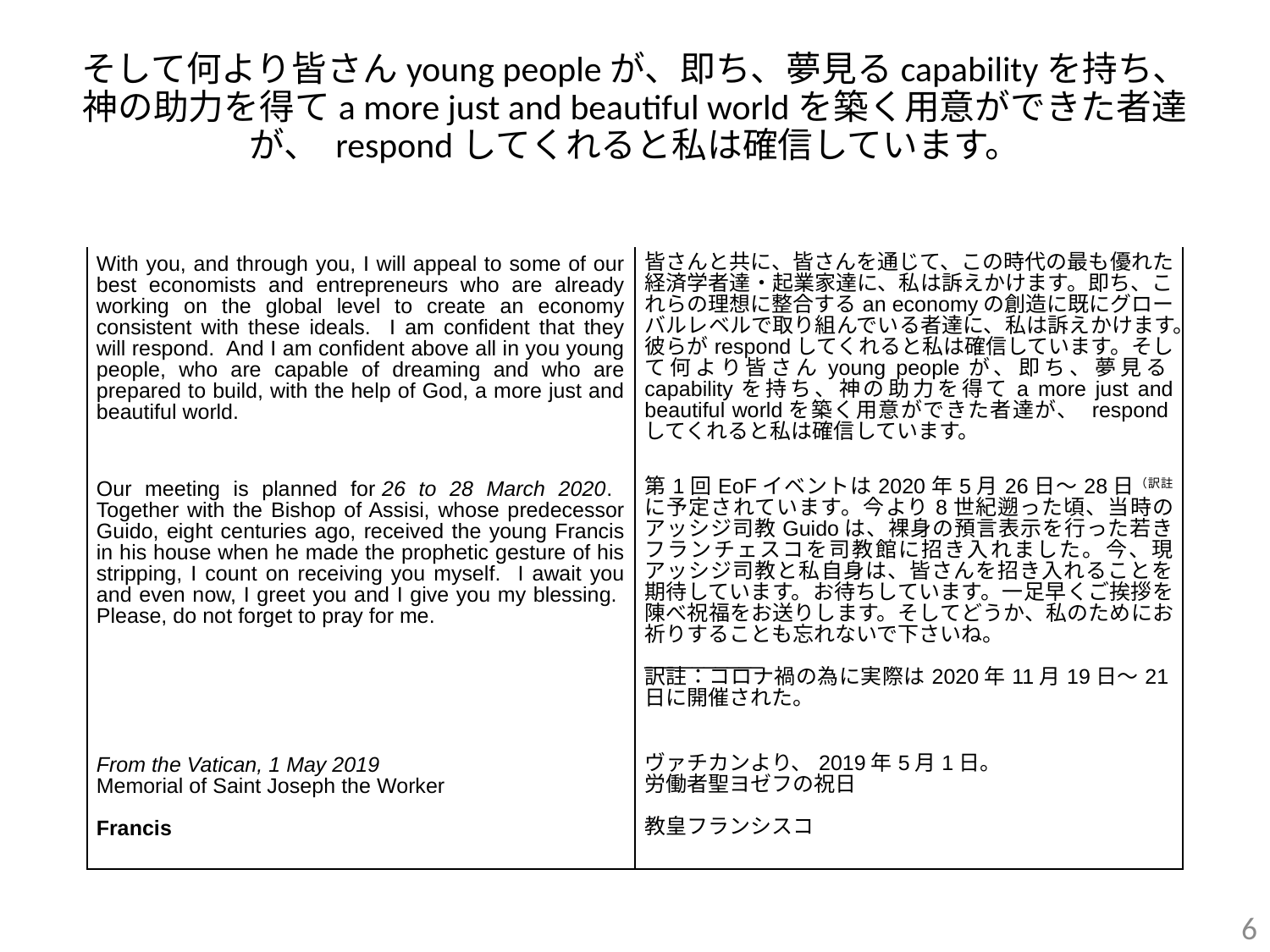

# そして何より皆さんyoung peopleが、即ち、夢見るcapabilityを持ち、 神の助力を得てa more just and beautiful worldを築く用意ができた者達が、 respondしてくれると私は確信しています。
| With you, and through you, I will appeal to some of our best economists and entrepreneurs who are already working on the global level to create an economy consistent with these ideals. I am confident that they will respond. And I am confident above all in you young people, who are capable of dreaming and who are prepared to build, with the help of God, a more just and beautiful world. | 皆さんと共に、皆さんを通じて、この時代の最も優れた経済学者達・起業家達に、私は訴えかけます。即ち、これらの理想に整合するan economyの創造に既にグローバルレベルで取り組んでいる者達に、私は訴えかけます。彼らがrespondしてくれると私は確信しています。そして何より皆さんyoung peopleが、即ち、夢見るcapabilityを持ち、神の助力を得てa more just and beautiful worldを築く用意ができた者達が、 respondしてくれると私は確信しています。 |
| --- | --- |
| Our meeting is planned for 26 to 28 March 2020. Together with the Bishop of Assisi, whose predecessor Guido, eight centuries ago, received the young Francis in his house when he made the prophetic gesture of his stripping, I count on receiving you myself. I await you and even now, I greet you and I give you my blessing. Please, do not forget to pray for me. | 第1回EoFイベントは2020年5月26日～28日（訳註に予定されています。今より8世紀遡った頃、当時のアッシジ司教Guidoは、裸身の預言表示を行った若きフランチェスコを司教館に招き入れました。今、現アッシジ司教と私自身は、皆さんを招き入れることを期待しています。お待ちしています。一足早くご挨拶を陳べ祝福をお送りします。そしてどうか、私のためにお祈りすることも忘れないで下さいね。 \_\_\_\_\_\_\_\_\_\_ 訳註：コロナ禍の為に実際は2020年11月19日～21日に開催された。 |
| From the Vatican, 1 May 2019 Memorial of Saint Joseph the Worker   Francis | ヴァチカンより、2019年5月1日。 労働者聖ヨゼフの祝日   教皇フランシスコ |
6